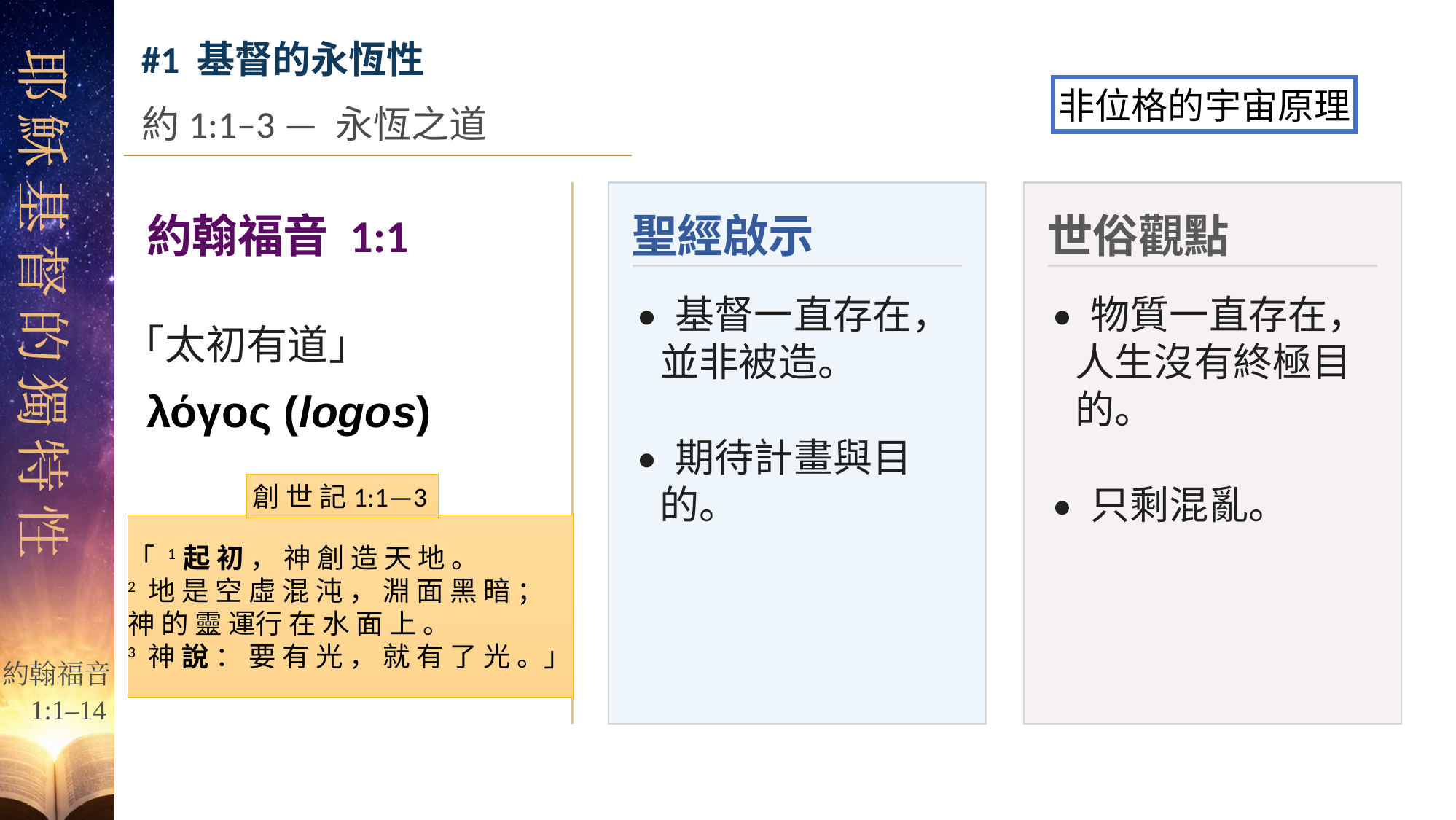

#1 基督的永恆性
非位格的宇宙原理
約1:1–3 — 永恆之道

約翰福音 1:1
聖經啟示
世俗觀點
「太初有道」

• 基督一直存在，並非被造。

• 期待計畫與目的。
• 物質一直存在，人生沒有終極目的。

• 只剩混亂。
λόγος (logos)
創 世 記1:1—3
「 1 起 初 ， 神 創 造 天 地 。
2 地 是 空 虛 混 沌 ， 淵 面 黑 暗 ； 神 的 靈 運行 在 水 面 上 。
3 神 說 ： 要 有 光 ， 就 有 了 光 。」